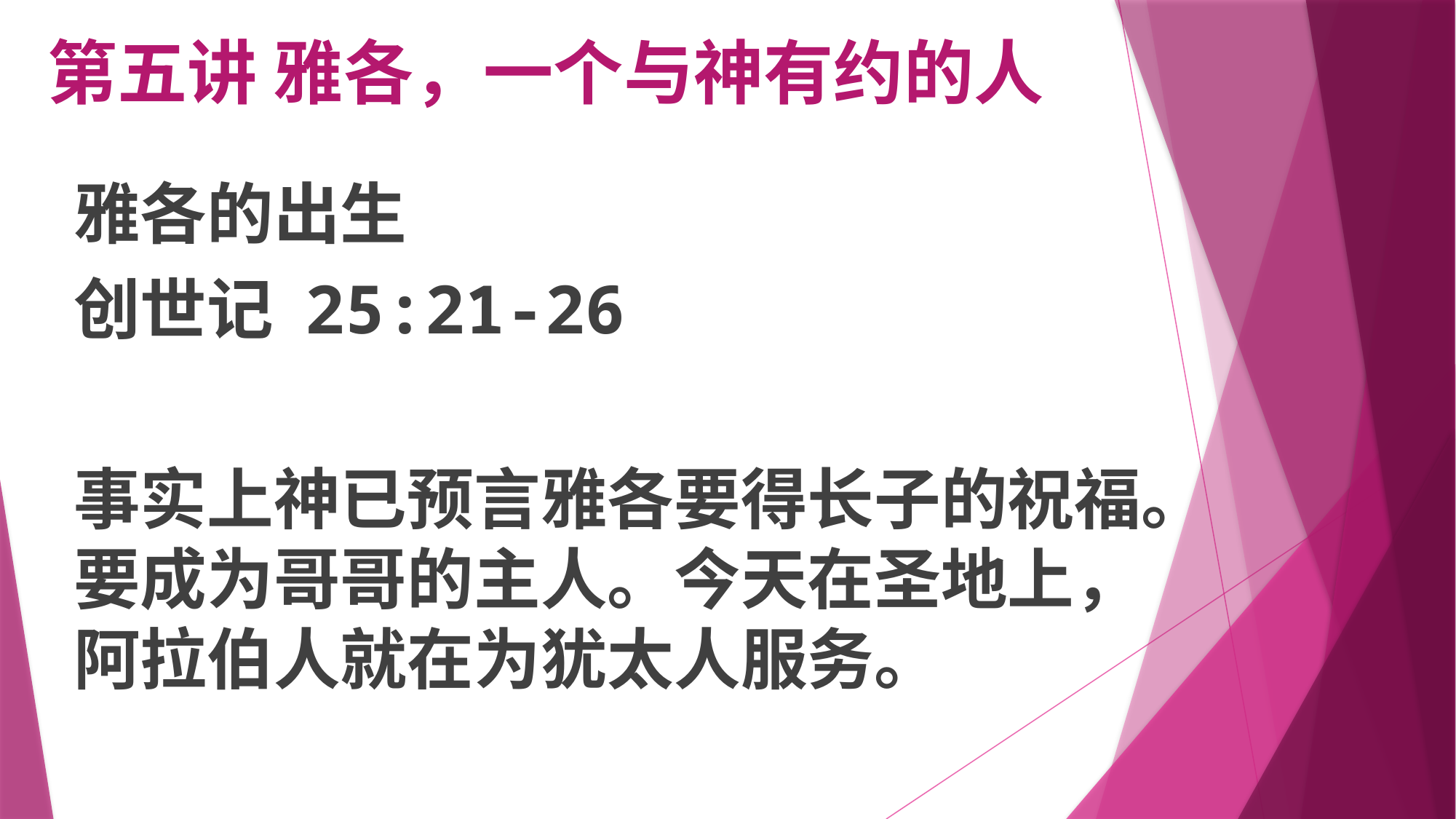

# 第五讲 雅各，一个与神有约的人
雅各的出生
创世记 25:21-26

事实上神已预言雅各要得长子的祝福。要成为哥哥的主人。今天在圣地上，阿拉伯人就在为犹太人服务。